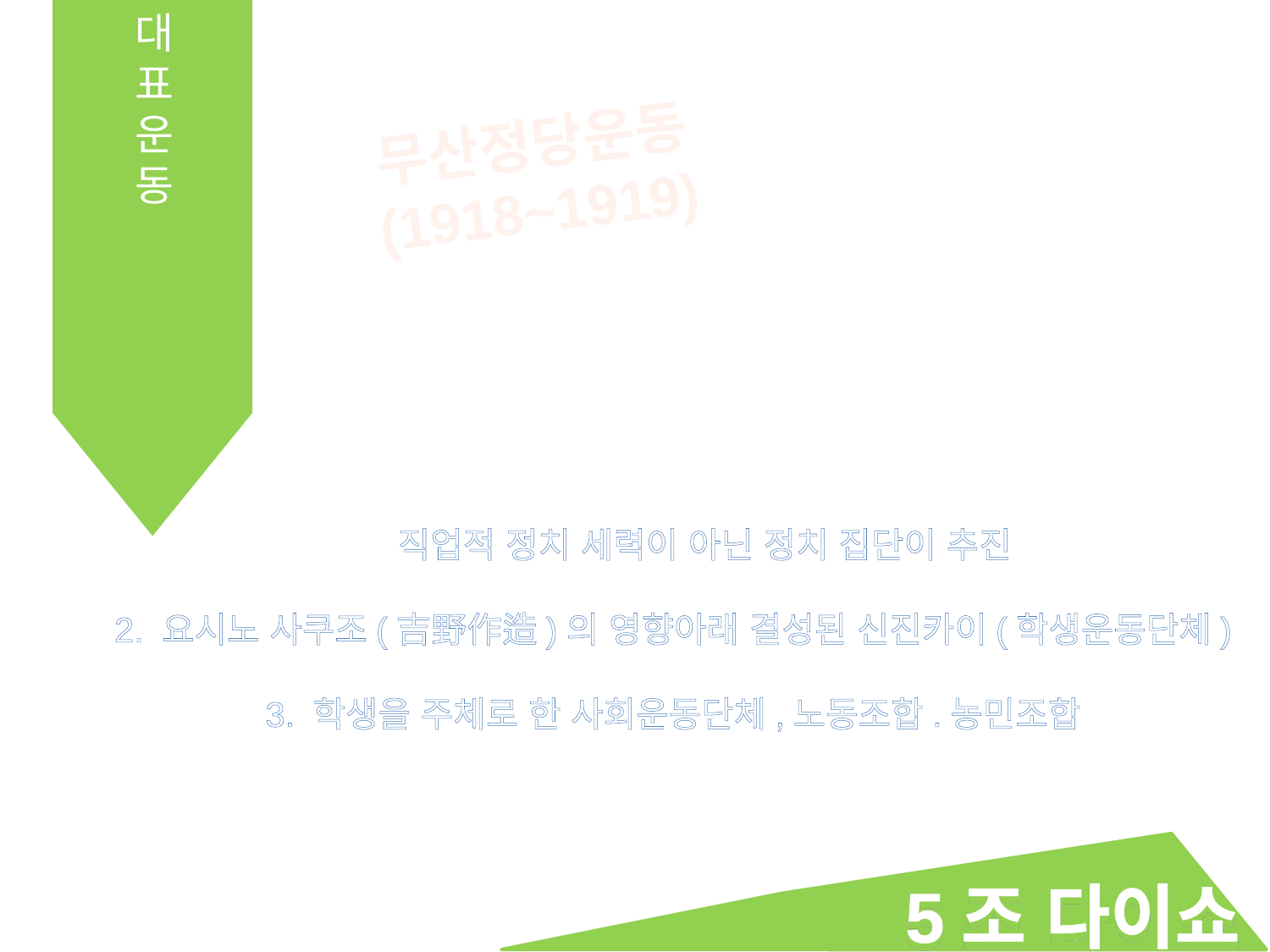

대표 운동
무산정당운동
(1918~1919)
직업적 정치 세력이 아닌 정치 집단이 추진

2. 요시노 사쿠조(吉野作造)의 영향아래 결성된 신진카이(학생운동단체)

3. 학생을 주체로 한 사회운동단체,노동조합.농민조합